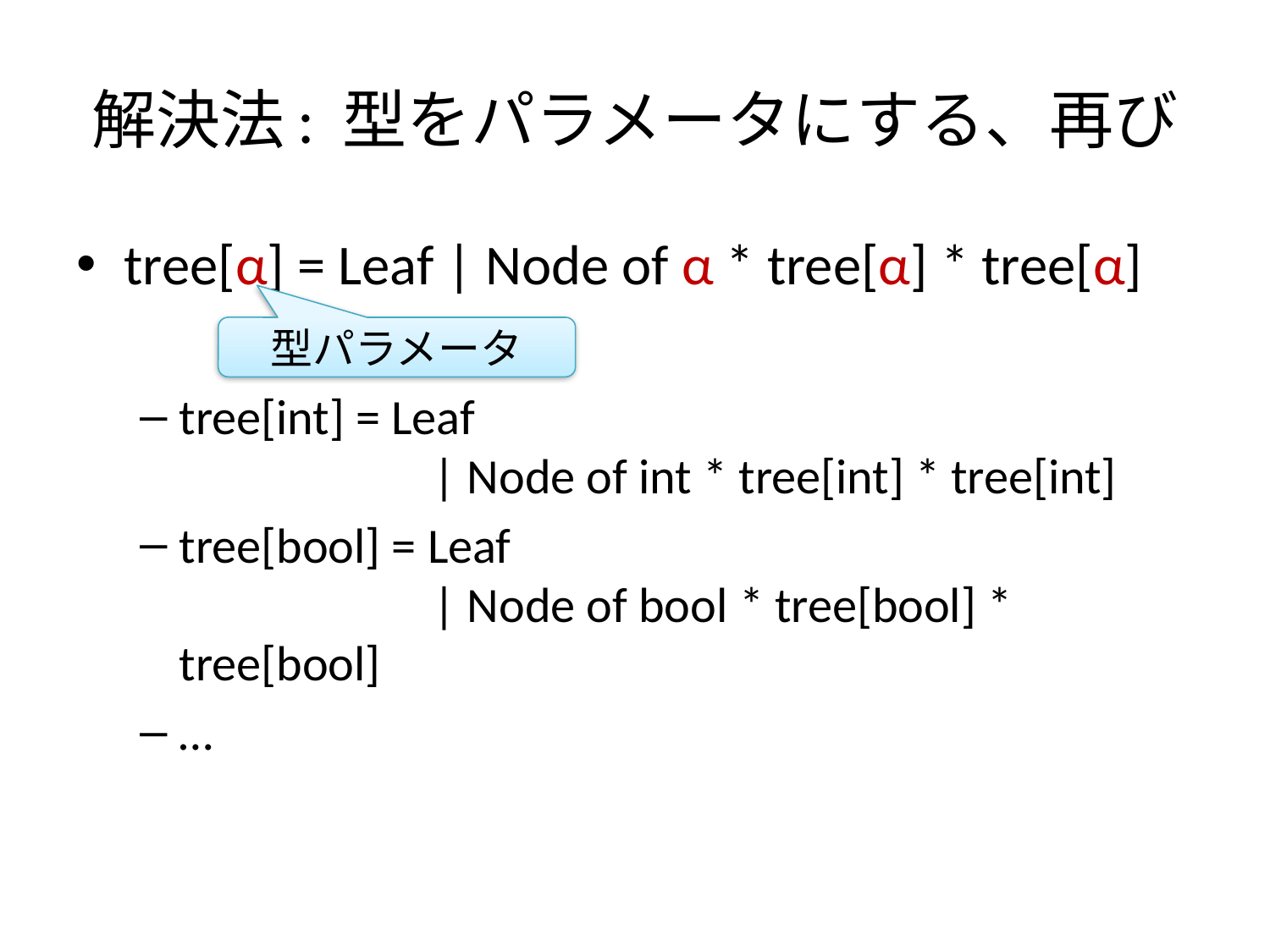

# 解決法: 型をパラメータにする、再び
tree[α] = Leaf | Node of α * tree[α] * tree[α]

tree[int] = Leaf
		| Node of int * tree[int] * tree[int]
tree[bool] = Leaf
		| Node of bool * tree[bool] * tree[bool]
…
型パラメータ